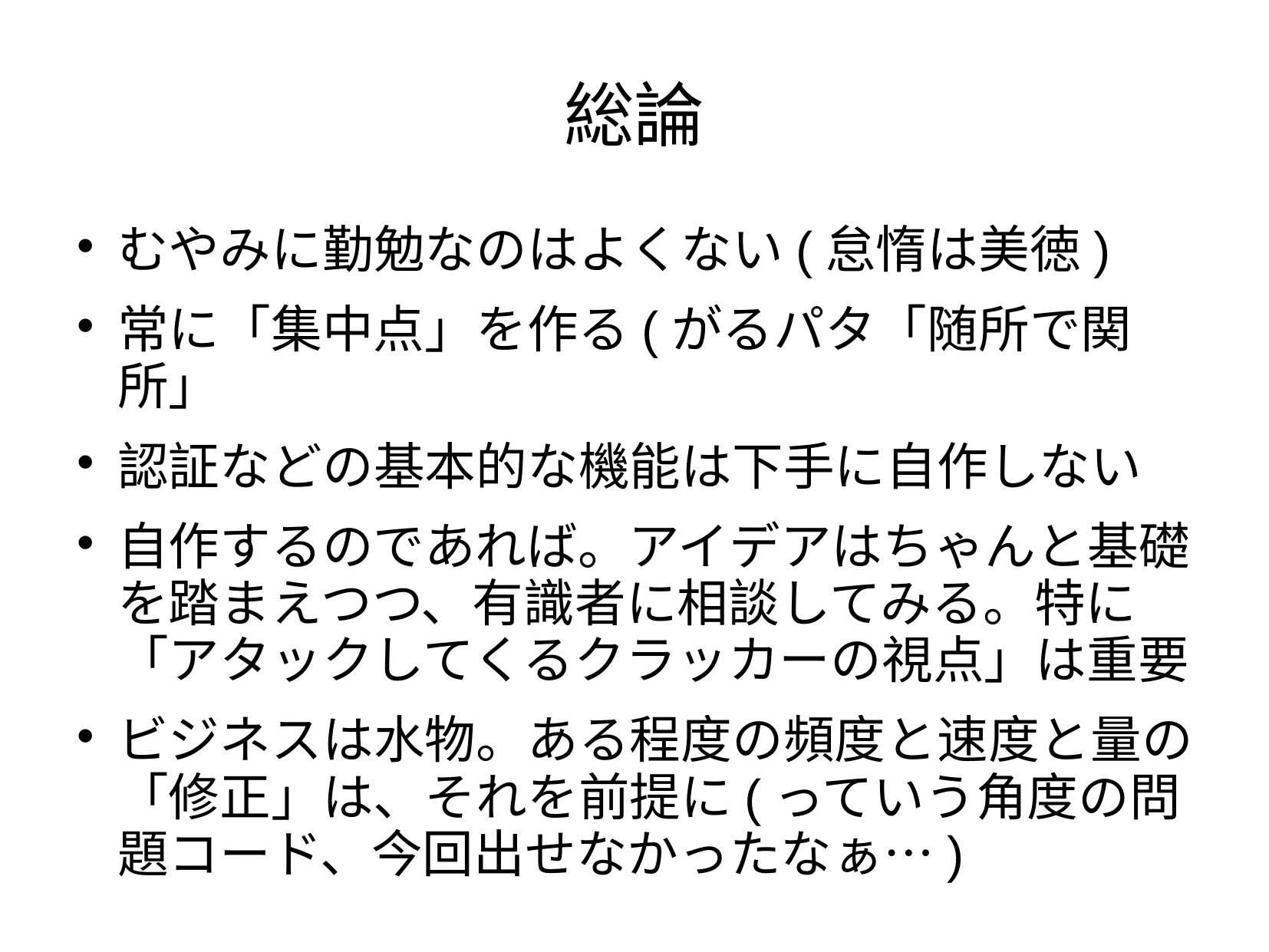

# 総論
むやみに勤勉なのはよくない(怠惰は美徳)
常に「集中点」を作る(がるパタ「随所で関所」
認証などの基本的な機能は下手に自作しない
自作するのであれば。アイデアはちゃんと基礎を踏まえつつ、有識者に相談してみる。特に「アタックしてくるクラッカーの視点」は重要
ビジネスは水物。ある程度の頻度と速度と量の「修正」は、それを前提に(っていう角度の問題コード、今回出せなかったなぁ…)